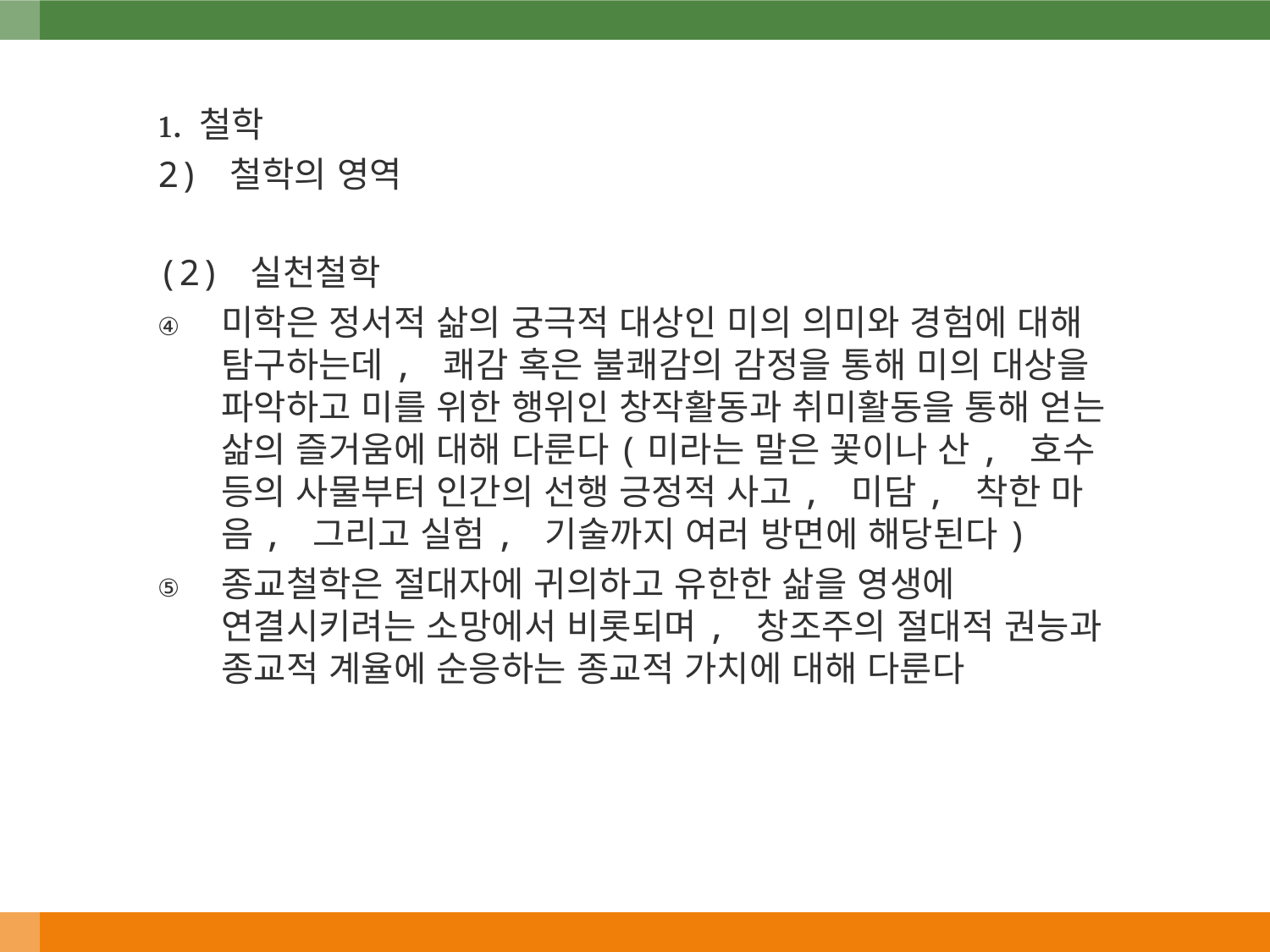

1. 철학
2) 철학의 영역

(2) 실천철학
미학은 정서적 삶의 궁극적 대상인 미의 의미와 경험에 대해 탐구하는데, 쾌감 혹은 불쾌감의 감정을 통해 미의 대상을 파악하고 미를 위한 행위인 창작활동과 취미활동을 통해 얻는 삶의 즐거움에 대해 다룬다(미라는 말은 꽃이나 산, 호수 등의 사물부터 인간의 선행 긍정적 사고, 미담, 착한 마음, 그리고 실험, 기술까지 여러 방면에 해당된다)
종교철학은 절대자에 귀의하고 유한한 삶을 영생에 연결시키려는 소망에서 비롯되며, 창조주의 절대적 권능과 종교적 계율에 순응하는 종교적 가치에 대해 다룬다